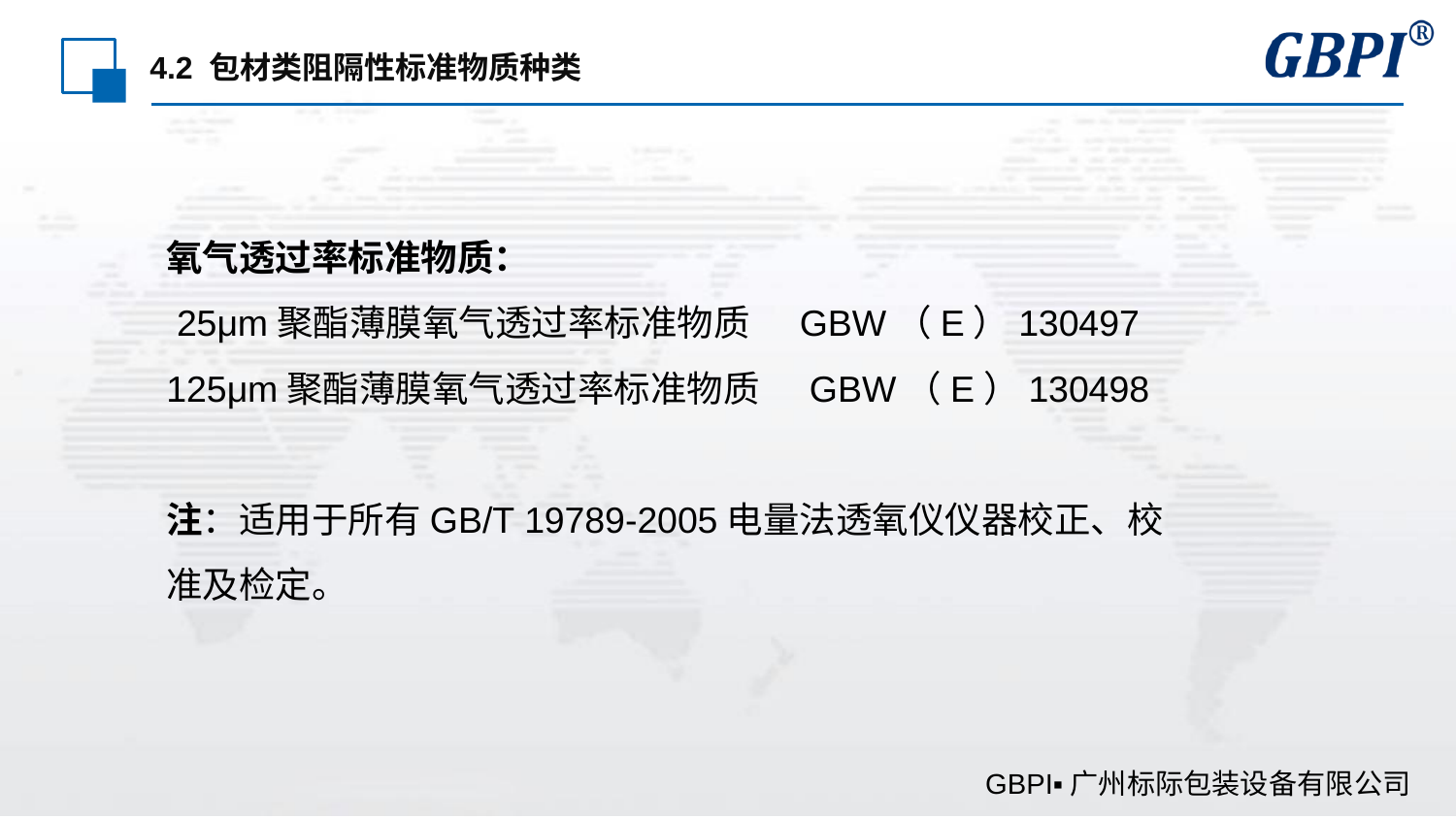

# 4.2 包材类阻隔性标准物质种类
氧气透过率标准物质：
 25μm聚酯薄膜氧气透过率标准物质    GBW（E）130497
125μm聚酯薄膜氧气透过率标准物质    GBW（E）130498

注：适用于所有GB/T 19789-2005电量法透氧仪仪器校正、校准及检定。